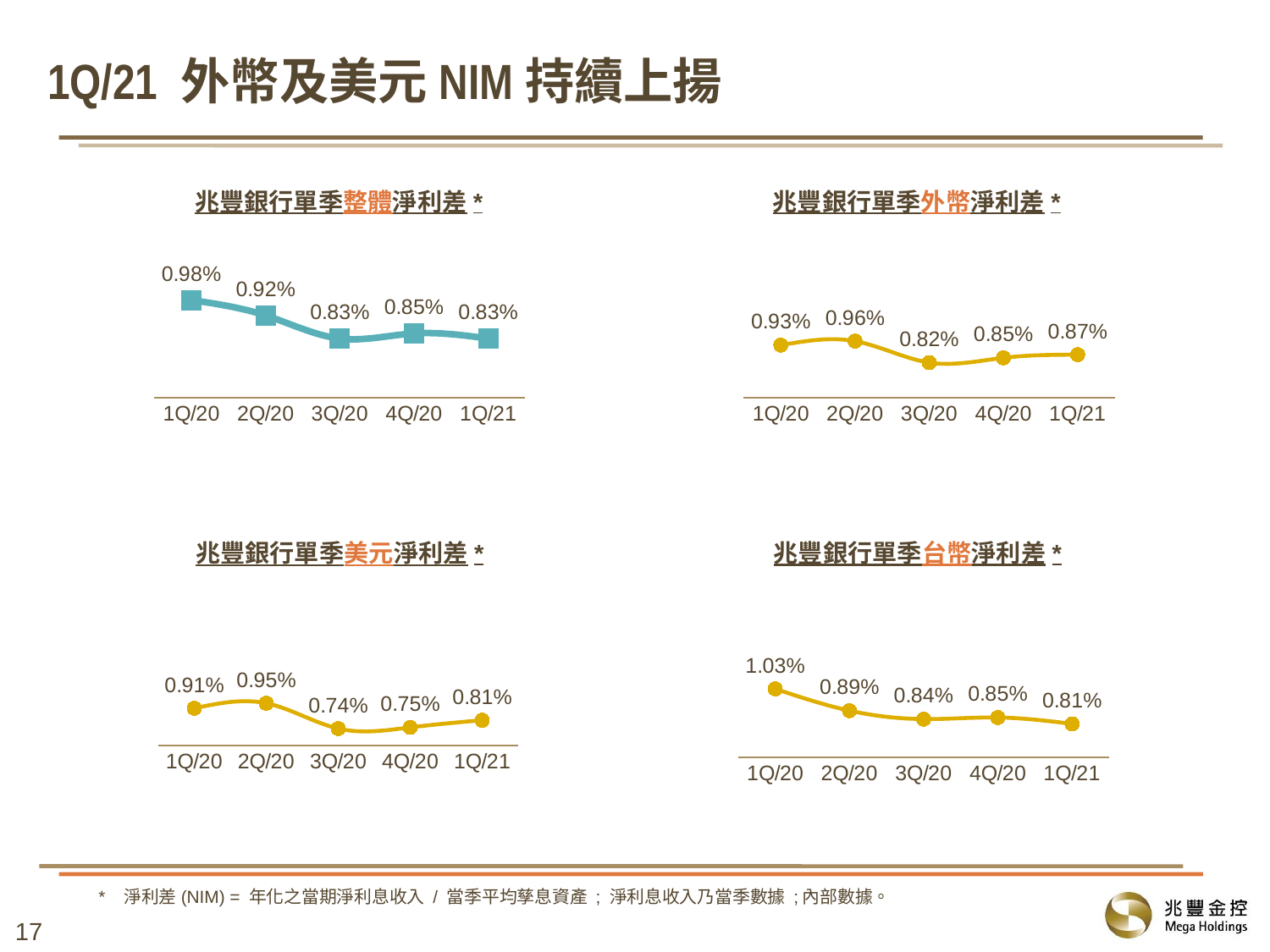

1Q/21 外幣及美元NIM持續上揚
兆豐銀行單季整體淨利差*
兆豐銀行單季外幣淨利差*

### Chart

| Category | Mega Bank Interest Spread | 中部 |
|---|---|---|
| 1Q/20 | 0.0098 | None |
| 2Q/20 | 0.0092 | None |
| 3Q/20 | 0.0083 | None |
| 4Q/20 | 0.0085 | None |
| 1Q/21 | 0.0083 | None |

### Chart

| Category | Mega Bank Interest Spread | 中部 |
|---|---|---|
| 1Q/20 | 0.0093 | None |
| 2Q/20 | 0.00955 | None |
| 3Q/20 | 0.0082 | None |
| 4Q/20 | 0.0085 | None |
| 1Q/21 | 0.0087 | None |
兆豐銀行單季台幣淨利差*
兆豐銀行單季美元淨利差*

### Chart

| Category | Mega Bank Interest Spread |  |
|---|---|---|
| 1Q/20 | 0.0091 | None |
| 2Q/20 | 0.00952 | None |
| 3Q/20 | 0.0074 | None |
| 4Q/20 | 0.0075 | None |
| 1Q/21 | 0.0081 | None |

### Chart

| Category | Mega Bank Interest Spread | 中部 |
|---|---|---|
| 1Q/20 | 0.0103 | None |
| 2Q/20 | 0.00893 | None |
| 3Q/20 | 0.0084 | None |
| 4Q/20 | 0.0085 | None |
| 1Q/21 | 0.0081 | None |
*   淨利差(NIM) = 年化之當期淨利息收入 / 當季平均孳息資產 ; 淨利息收入乃當季數據 ;內部數據。